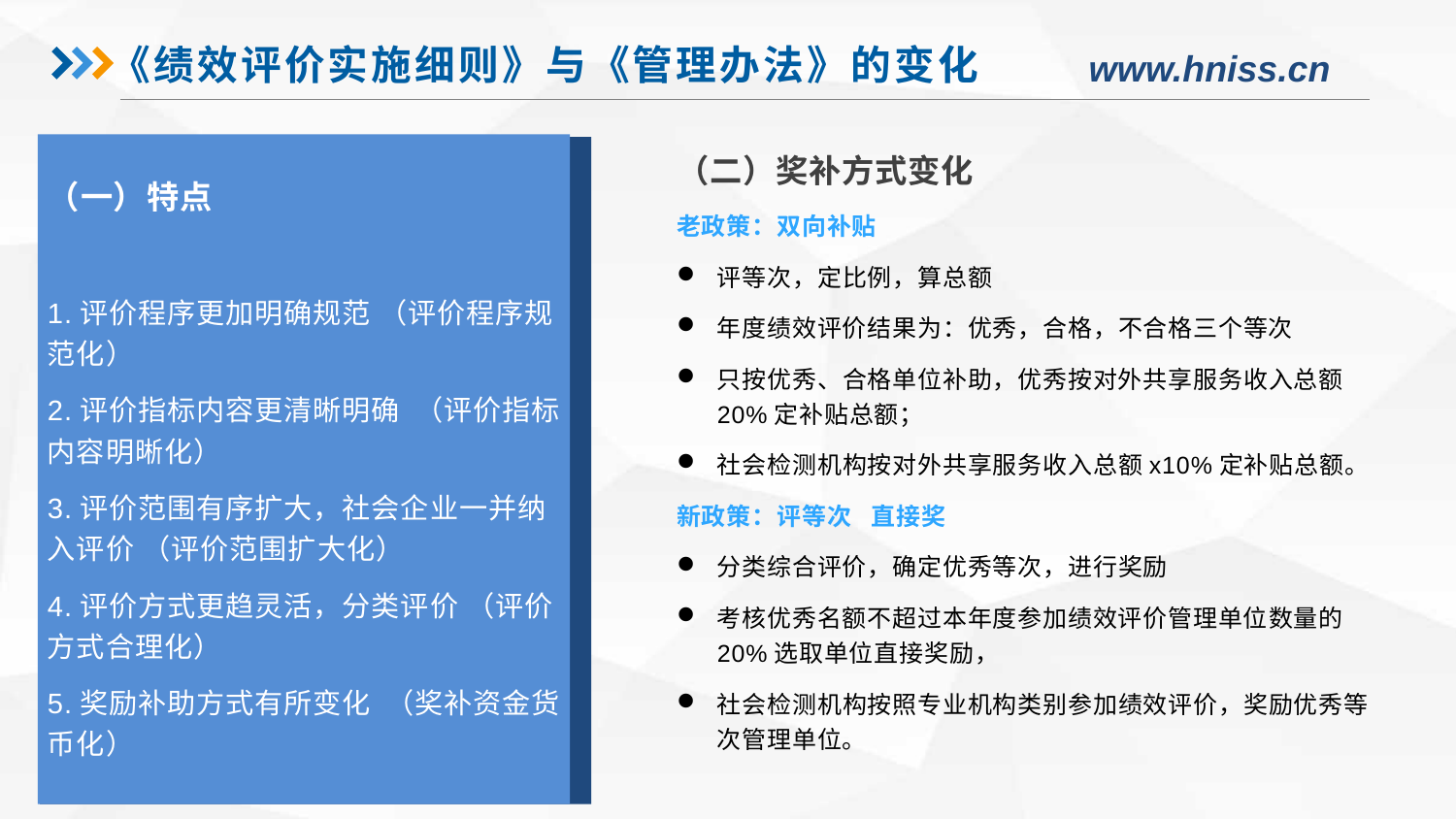

《绩效评价实施细则》与《管理办法》的变化
（二）奖补方式变化
老政策：双向补贴
评等次，定比例，算总额
年度绩效评价结果为：优秀，合格，不合格三个等次
只按优秀、合格单位补助，优秀按对外共享服务收入总额20%定补贴总额；
社会检测机构按对外共享服务收入总额x10%定补贴总额。
新政策：评等次   直接奖
分类综合评价，确定优秀等次，进行奖励
考核优秀名额不超过本年度参加绩效评价管理单位数量的20%选取单位直接奖励，
社会检测机构按照专业机构类别参加绩效评价，奖励优秀等次管理单位。

（一）特点

1.评价程序更加明确规范 （评价程序规范化）
2.评价指标内容更清晰明确  （评价指标内容明晰化）
3.评价范围有序扩大，社会企业一并纳入评价 （评价范围扩大化）
4.评价方式更趋灵活，分类评价 （评价方式合理化）
5.奖励补助方式有所变化  （奖补资金货币化）